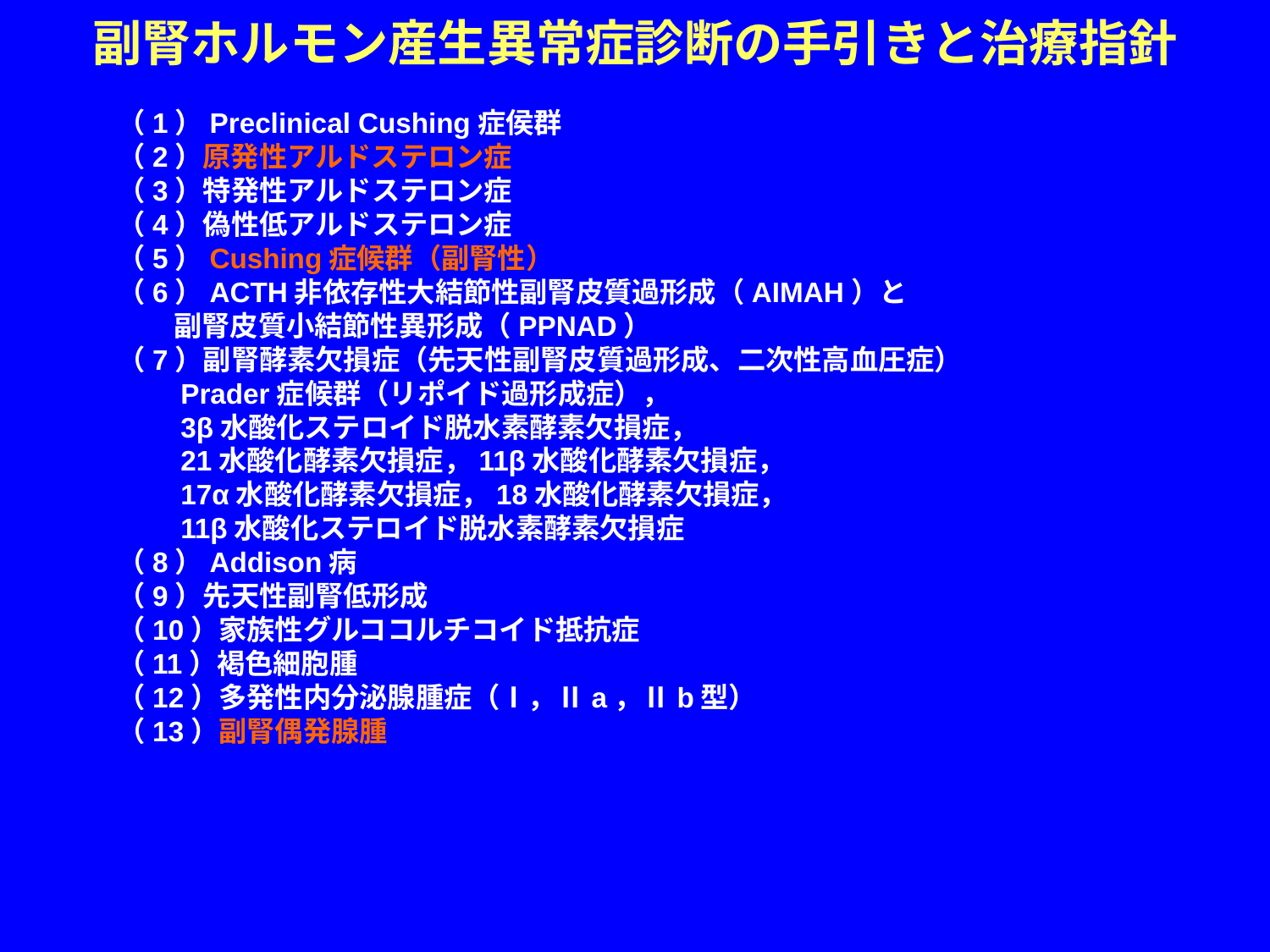

副腎ホルモン産生異常症診断の手引きと治療指針
（1）Preclinical Cushing症侯群
（2）原発性アルドステロン症
（3）特発性アルドステロン症
（4）偽性低アルドステロン症
（5）Cushing症候群（副腎性）
（6）ACTH非依存性大結節性副腎皮質過形成（AIMAH）と
　　副腎皮質小結節性異形成（PPNAD）
（7）副腎酵素欠損症（先天性副腎皮質過形成、二次性高血圧症）
　　Prader症候群（リポイド過形成症），
　　3β水酸化ステロイド脱水素酵素欠損症，
　　21水酸化酵素欠損症，11β水酸化酵素欠損症，
　　17α水酸化酵素欠損症，18水酸化酵素欠損症，
　　11β水酸化ステロイド脱水素酵素欠損症
（8）Addison病
（9）先天性副腎低形成
（10）家族性グルココルチコイド抵抗症
（11）褐色細胞腫
（12）多発性内分泌腺腫症（Ⅰ，Ⅱa，Ⅱb型）
（13）副腎偶発腺腫